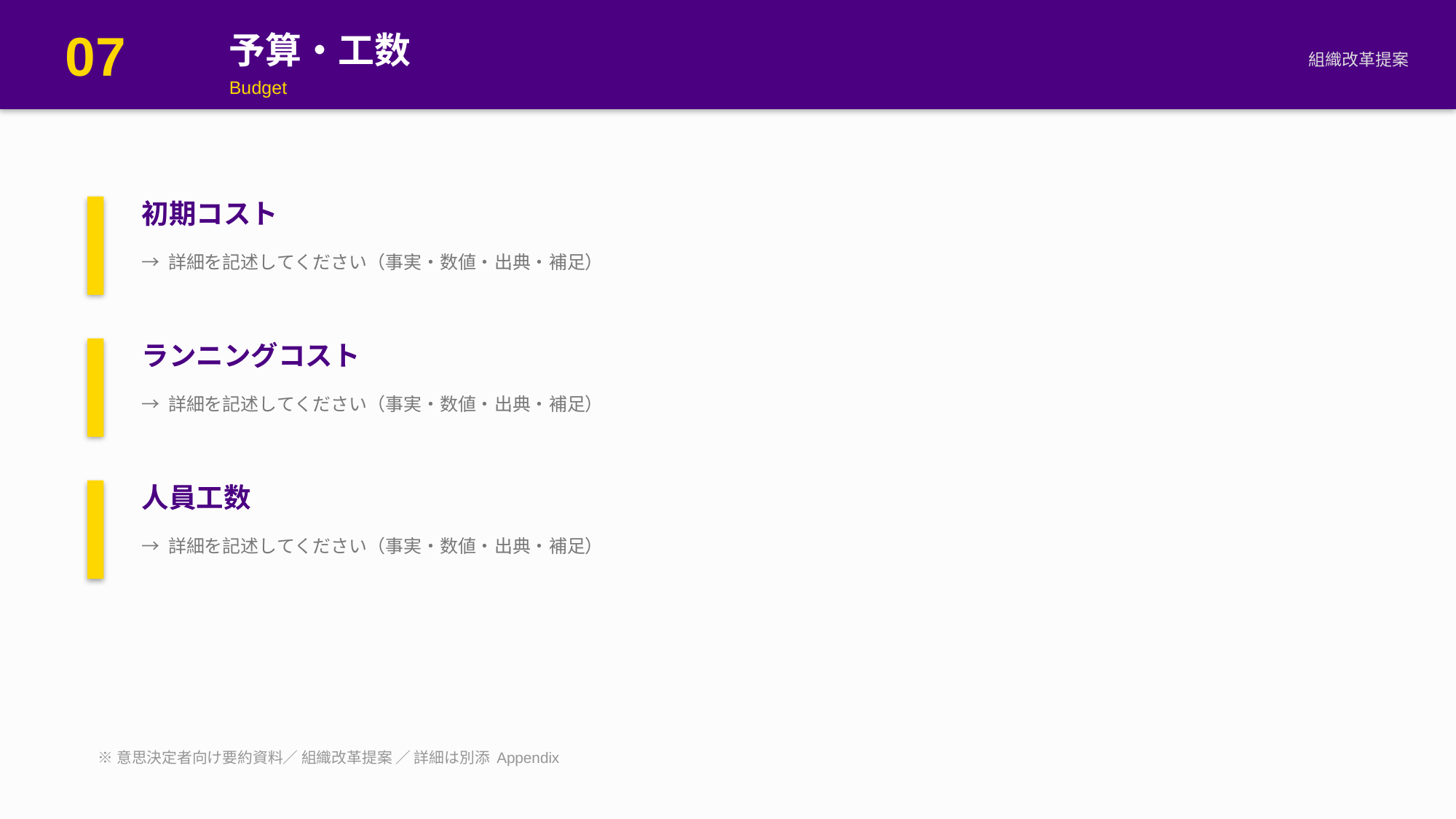

07
予算・工数
組織改革提案
Budget
初期コスト

→ 詳細を記述してください（事実・数値・出典・補足）
ランニングコスト

→ 詳細を記述してください（事実・数値・出典・補足）
人員工数

→ 詳細を記述してください（事実・数値・出典・補足）
※意思決定者向け要約資料／ 組織改革提案 ／ 詳細は別添 Appendix